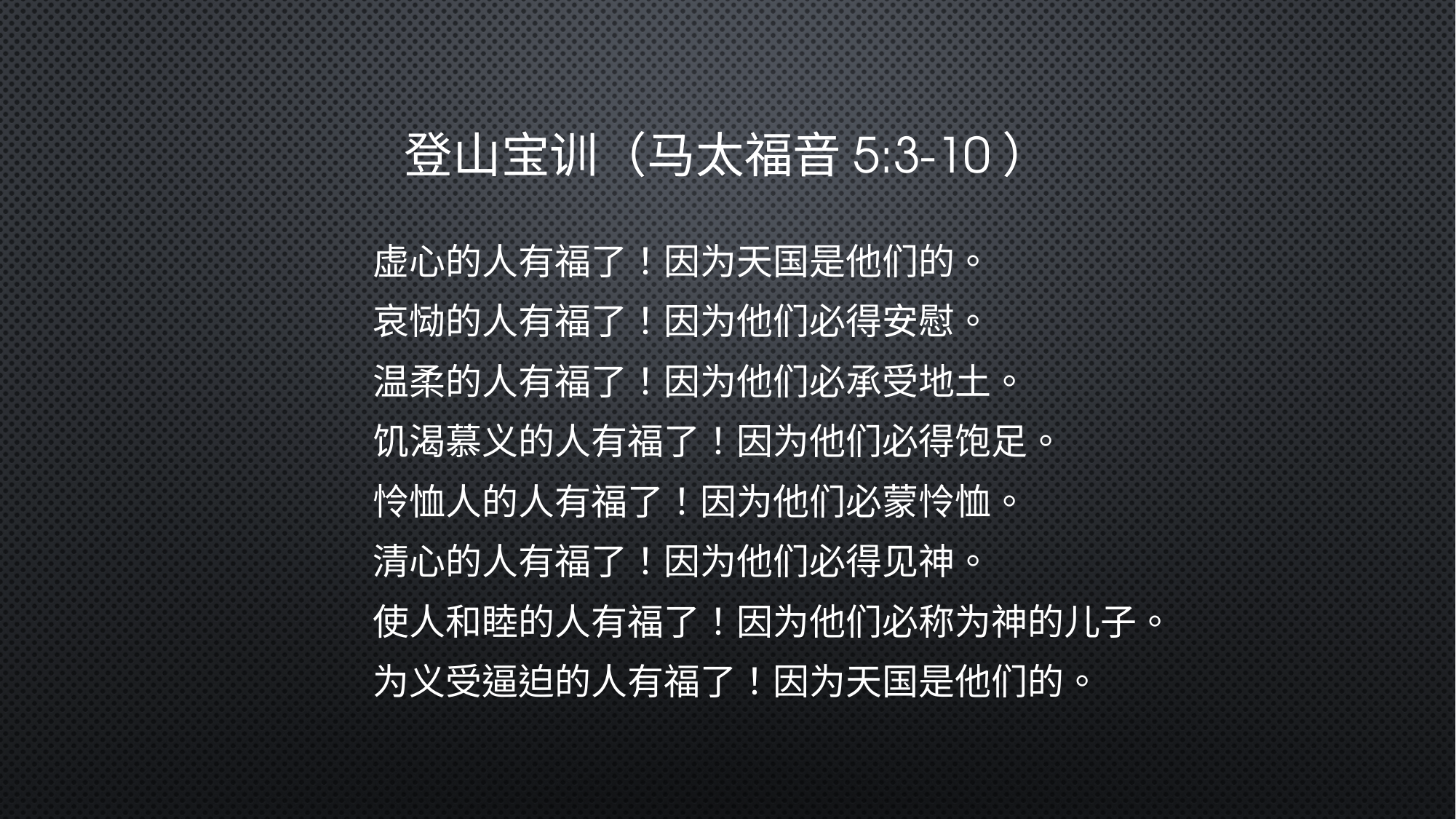

# 登山宝训（马太福音5:3-10）
虚心的人有福了！因为天国是他们的。
哀恸的人有福了！因为他们必得安慰。
温柔的人有福了！因为他们必承受地土。
饥渴慕义的人有福了！因为他们必得饱足。
怜恤人的人有福了！因为他们必蒙怜恤。
清心的人有福了！因为他们必得见神。
使人和睦的人有福了！因为他们必称为神的儿子。
为义受逼迫的人有福了！因为天国是他们的。